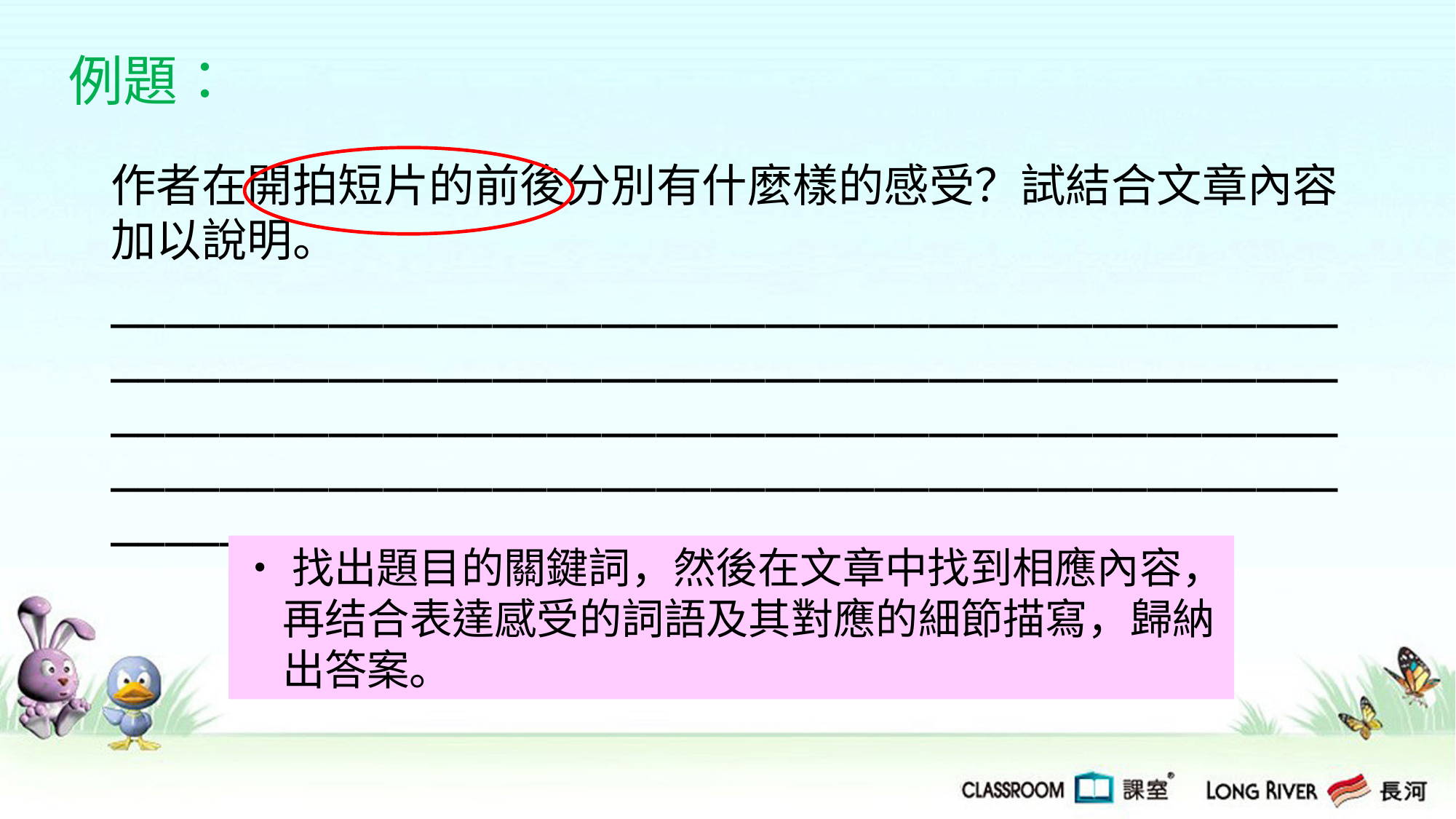

例題：

作者在開拍短片的前後分別有什麼樣的感受？試結合文章內容加以說明。
________________________________________________________________________________________________________________________________________________________________________________________________________________________
‧找出題目的關鍵詞，然後在文章中找到相應內容，再结合表達感受的詞語及其對應的細節描寫，歸納出答案。